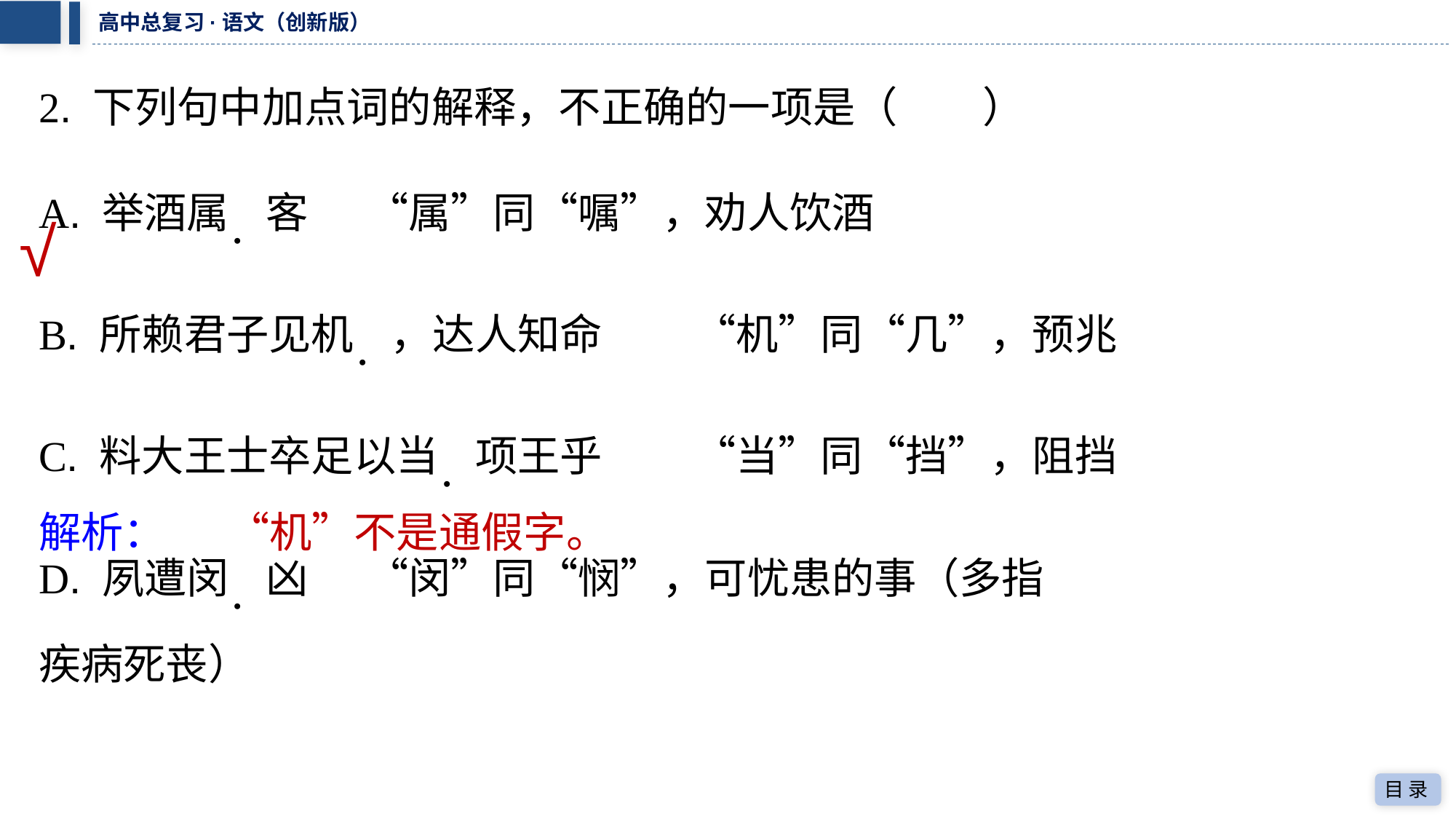

2. 下列句中加点词的解释，不正确的一项是（　　）
A. 举酒属．客	“属”同“嘱”，劝人饮酒
B. 所赖君子见机．，达人知命	“机”同“几”，预兆
C. 料大王士卒足以当．项王乎	“当”同“挡”，阻挡
D. 夙遭闵．凶	“闵”同“悯”，可忧患的事（多指
疾病死丧）
√
解析： 　 “机”不是通假字。